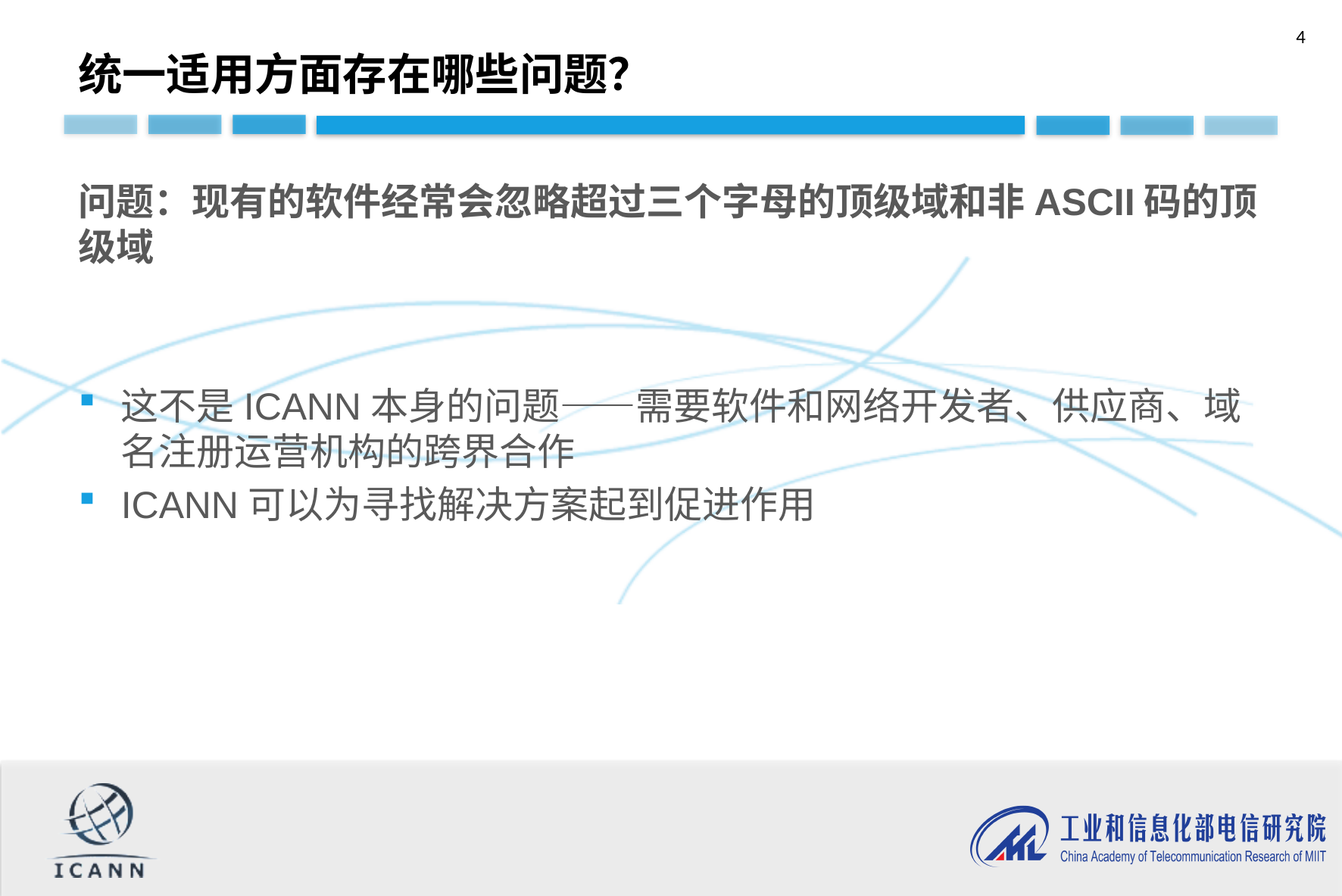

统一适用方面存在哪些问题？
问题：现有的软件经常会忽略超过三个字母的顶级域和非ASCII码的顶级域

这不是ICANN本身的问题——需要软件和网络开发者、供应商、域名注册运营机构的跨界合作
ICANN可以为寻找解决方案起到促进作用